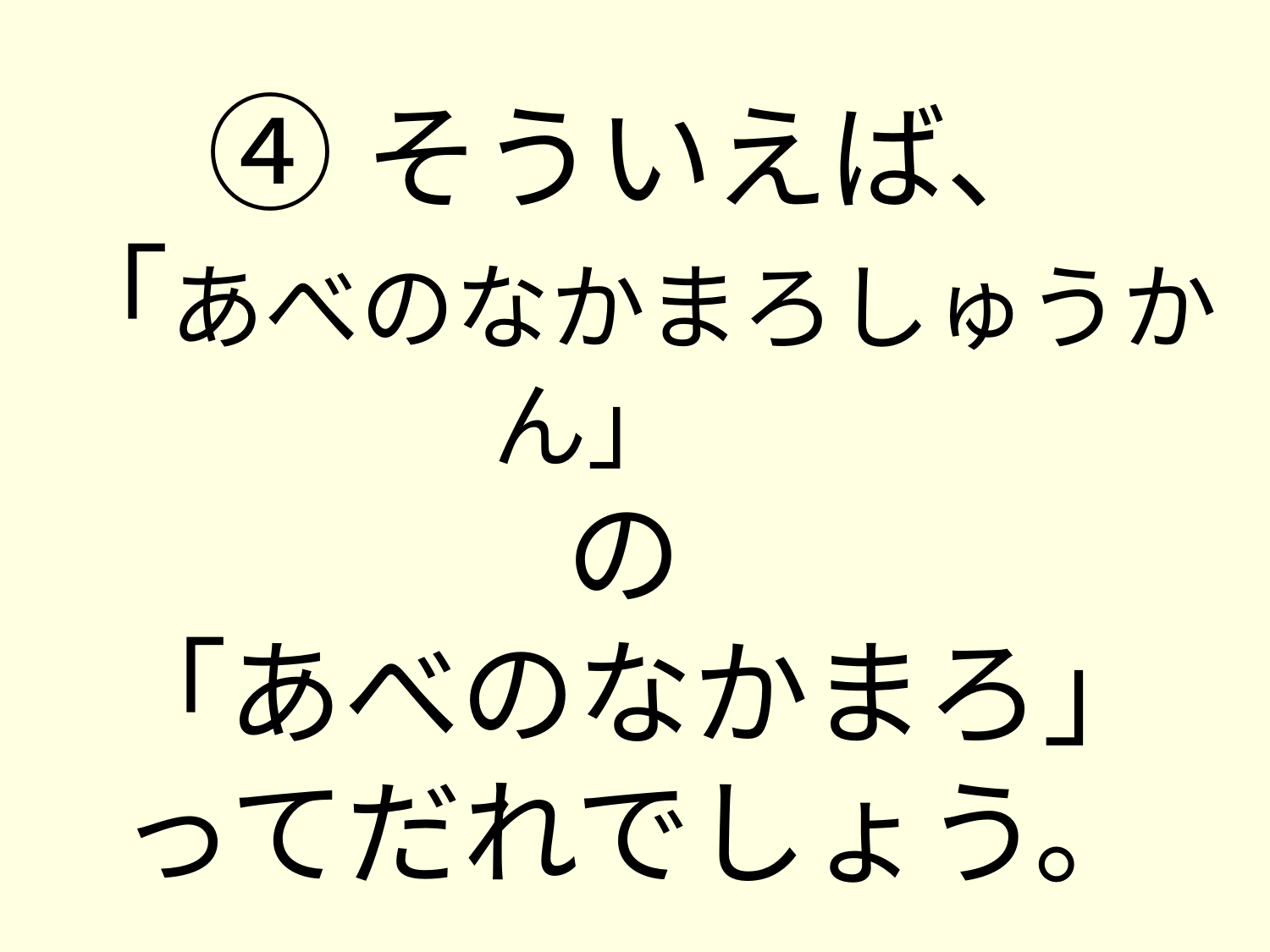

# ④そういえば、 「あべのなかまろしゅうかん」　 　の　 「あべのなかまろ」 ってだれでしょう。